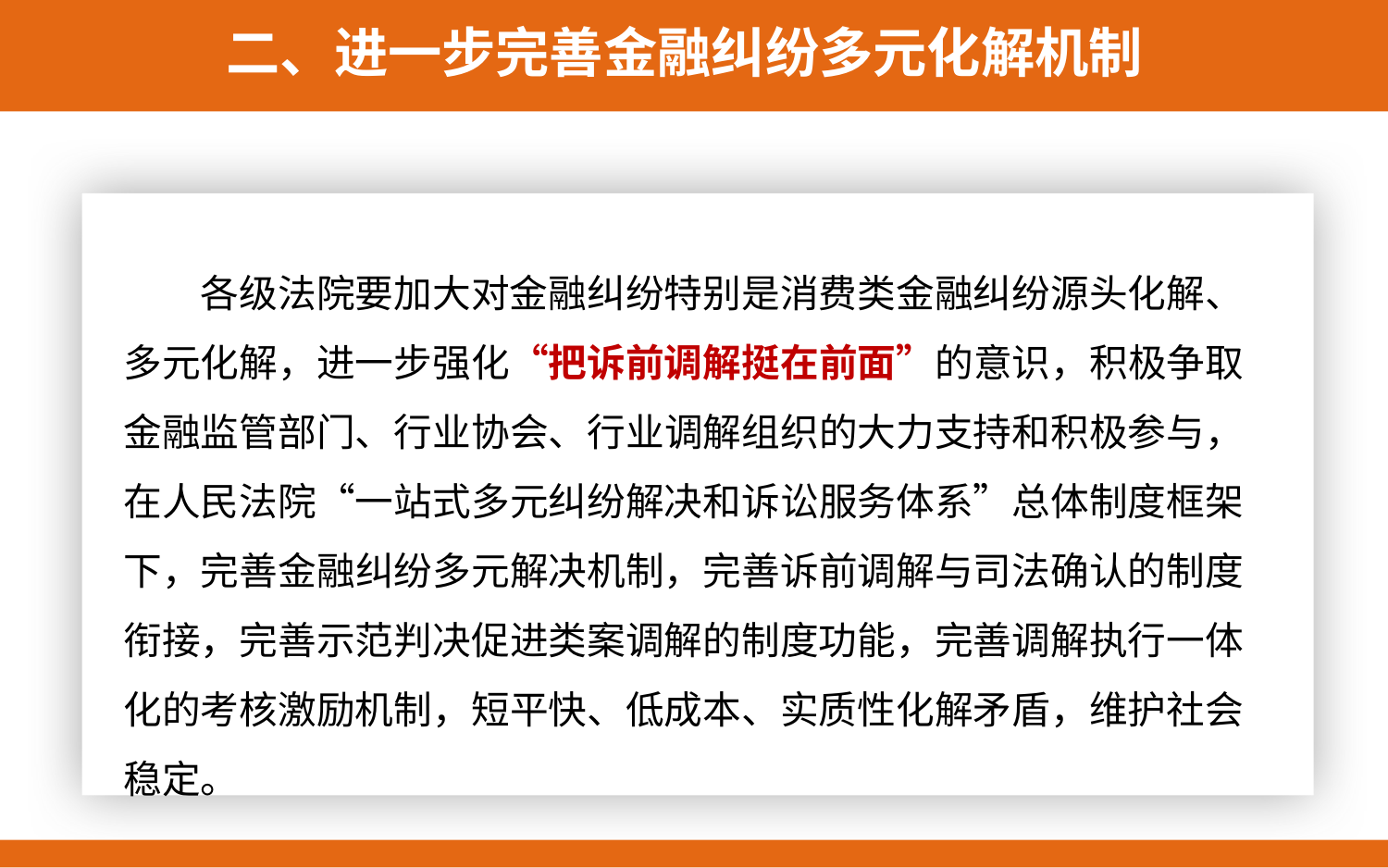

二、进一步完善金融纠纷多元化解机制

各级法院要加大对金融纠纷特别是消费类金融纠纷源头化解、多元化解，进一步强化“把诉前调解挺在前面”的意识，积极争取金融监管部门、行业协会、行业调解组织的大力支持和积极参与，在人民法院“一站式多元纠纷解决和诉讼服务体系”总体制度框架下，完善金融纠纷多元解决机制，完善诉前调解与司法确认的制度衔接，完善示范判决促进类案调解的制度功能，完善调解执行一体化的考核激励机制，短平快、低成本、实质性化解矛盾，维护社会稳定。